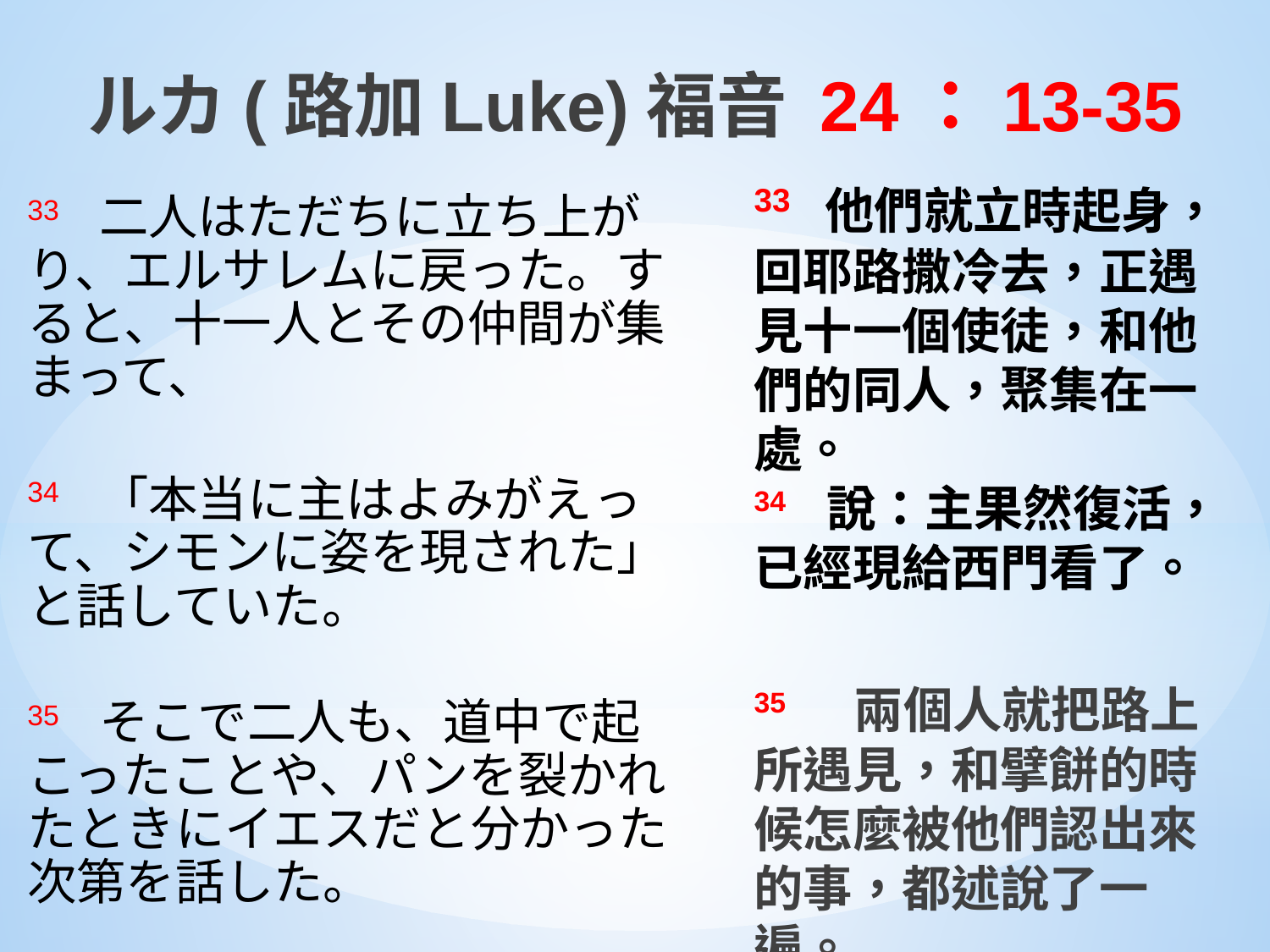

ルカ(路加Luke)福音 24：13-35

33  他們就立時起身，回耶路撒冷去，正遇見十一個使徒，和他們的同人，聚集在一處。
34　說：主果然復活，已經現給西門看了。
35　兩個人就把路上所遇見，和擘餅的時候怎麼被他們認出來的事，都述說了一遍。
33　二人はただちに立ち上がり、エルサレムに戻った。すると、十一人とその仲間が集まって、
34　「本当に主はよみがえって、シモンに姿を現された」と話していた。
35　そこで二人も、道中で起こったことや、パンを裂かれたときにイエスだと分かった次第を話した。